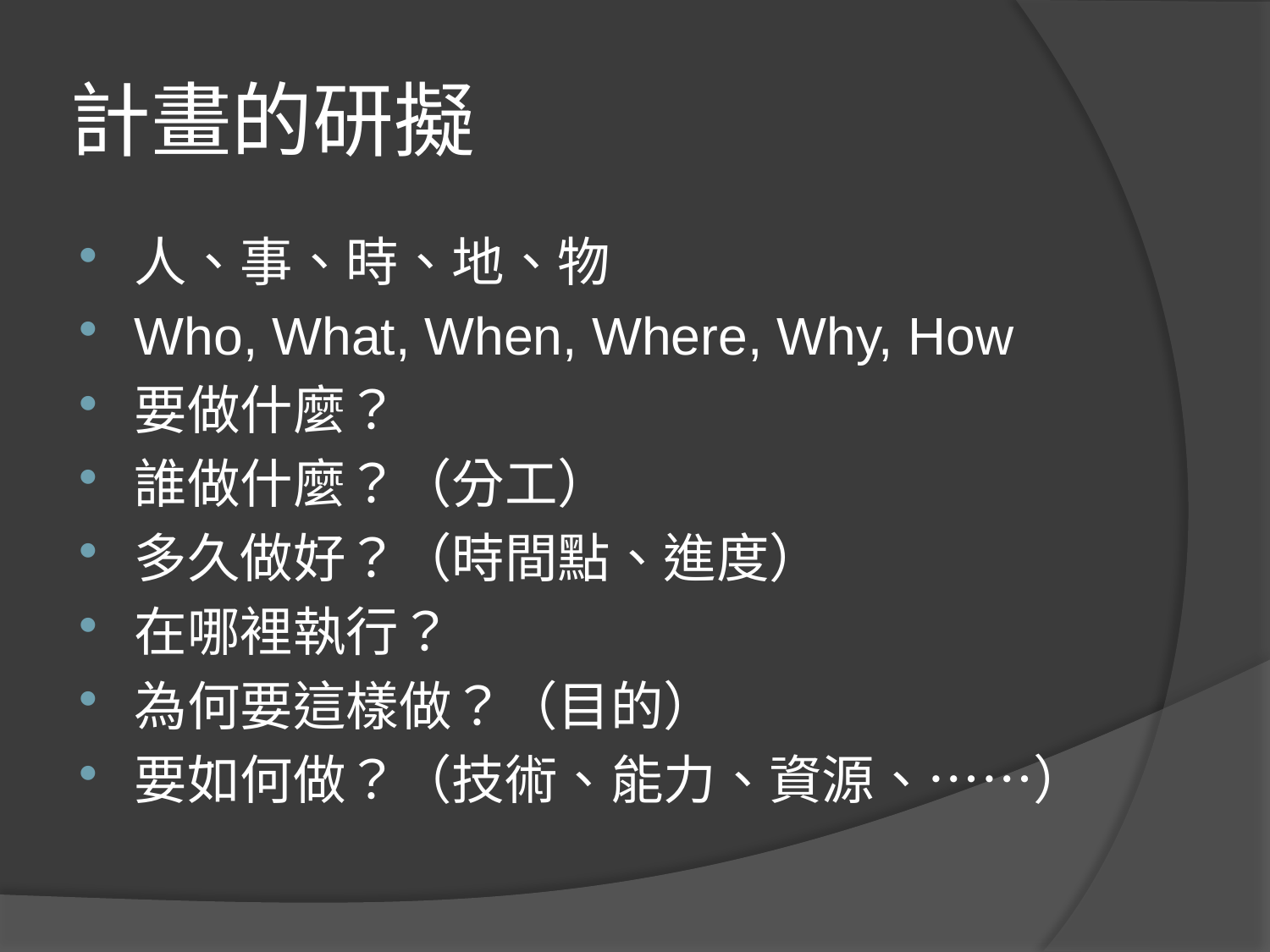

# 計畫的研擬
人、事、時、地、物
Who, What, When, Where, Why, How
要做什麼？
誰做什麼？（分工）
多久做好？（時間點、進度）
在哪裡執行？
為何要這樣做？（目的）
要如何做？（技術、能力、資源、……）